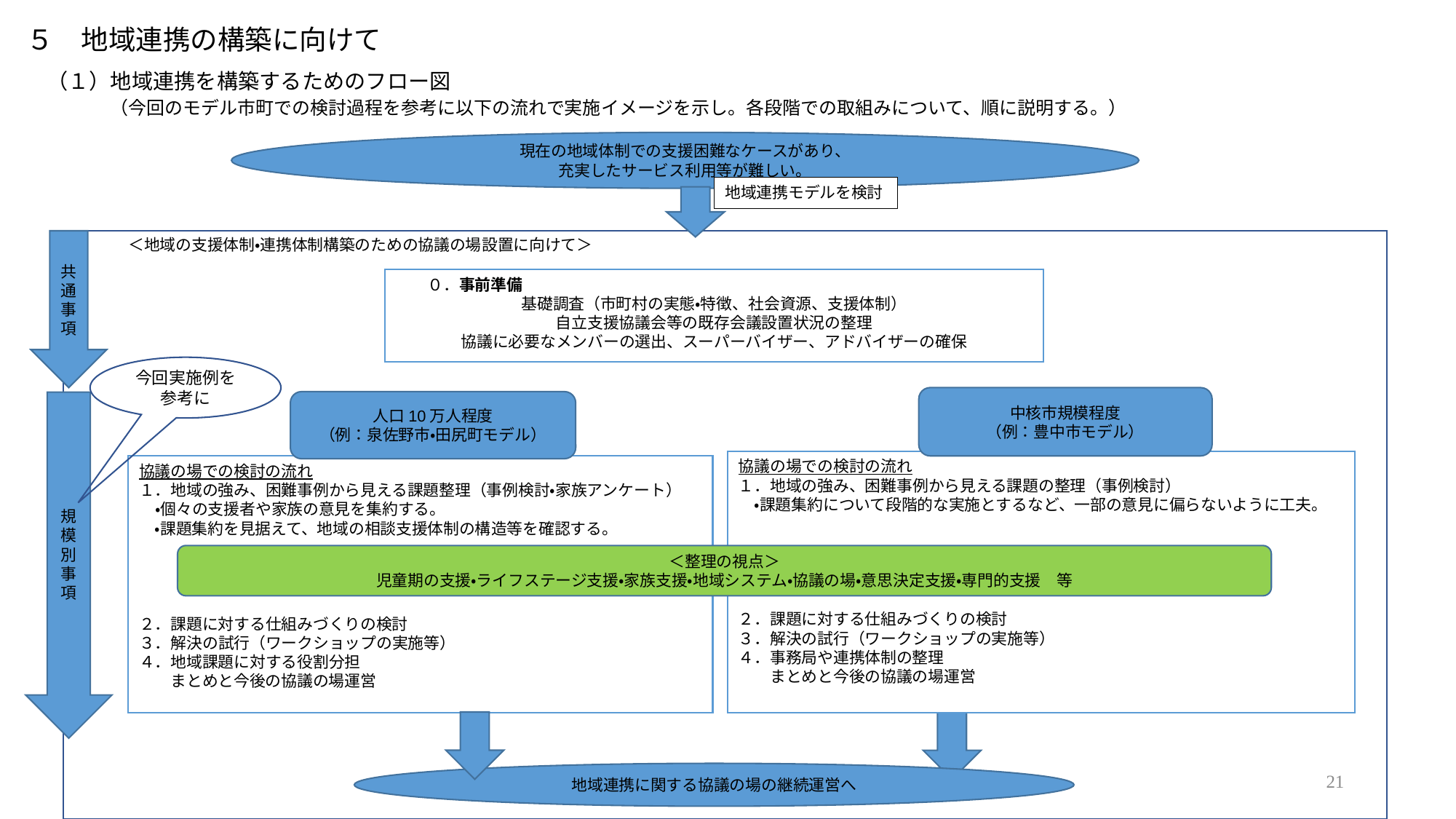

５　地域連携の構築に向けて
（１）地域連携を構築するためのフロー図
　　　（今回のモデル市町での検討過程を参考に以下の流れで実施イメージを示し。各段階での取組みについて、順に説明する。）
現在の地域体制での支援困難なケースがあり、
充実したサービス利用等が難しい。
地域連携モデルを検討

＜地域の支援体制・連携体制構築のための協議の場設置に向けて＞
共通事項

　　０．事前準備
基礎調査（市町村の実態・特徴、社会資源、支援体制）
自立支援協議会等の既存会議設置状況の整理
協議に必要なメンバーの選出、スーパーバイザー、アドバイザーの確保
今回実施例を参考に
中核市規模程度
（例：豊中市モデル）
人口10万人程度
（例：泉佐野市・田尻町モデル）
規模別事項
協議の場での検討の流れ
１．地域の強み、困難事例から見える課題の整理（事例検討）
・課題集約について段階的な実施とするなど、一部の意見に偏らないように工夫。

２．課題に対する仕組みづくりの検討
３．解決の試行（ワークショップの実施等）
４．事務局や連携体制の整理
　　まとめと今後の協議の場運営

協議の場での検討の流れ
１．地域の強み、困難事例から見える課題整理（事例検討・家族アンケート）
・個々の支援者や家族の意見を集約する。
　・課題集約を見据えて、地域の相談支援体制の構造等を確認する。

２．課題に対する仕組みづくりの検討
３．解決の試行（ワークショップの実施等）
４．地域課題に対する役割分担
　　まとめと今後の協議の場運営

＜整理の視点＞
児童期の支援・ライフステージ支援・家族支援・地域システム・協議の場・意思決定支援・専門的支援　等

21
地域連携に関する協議の場の継続運営へ